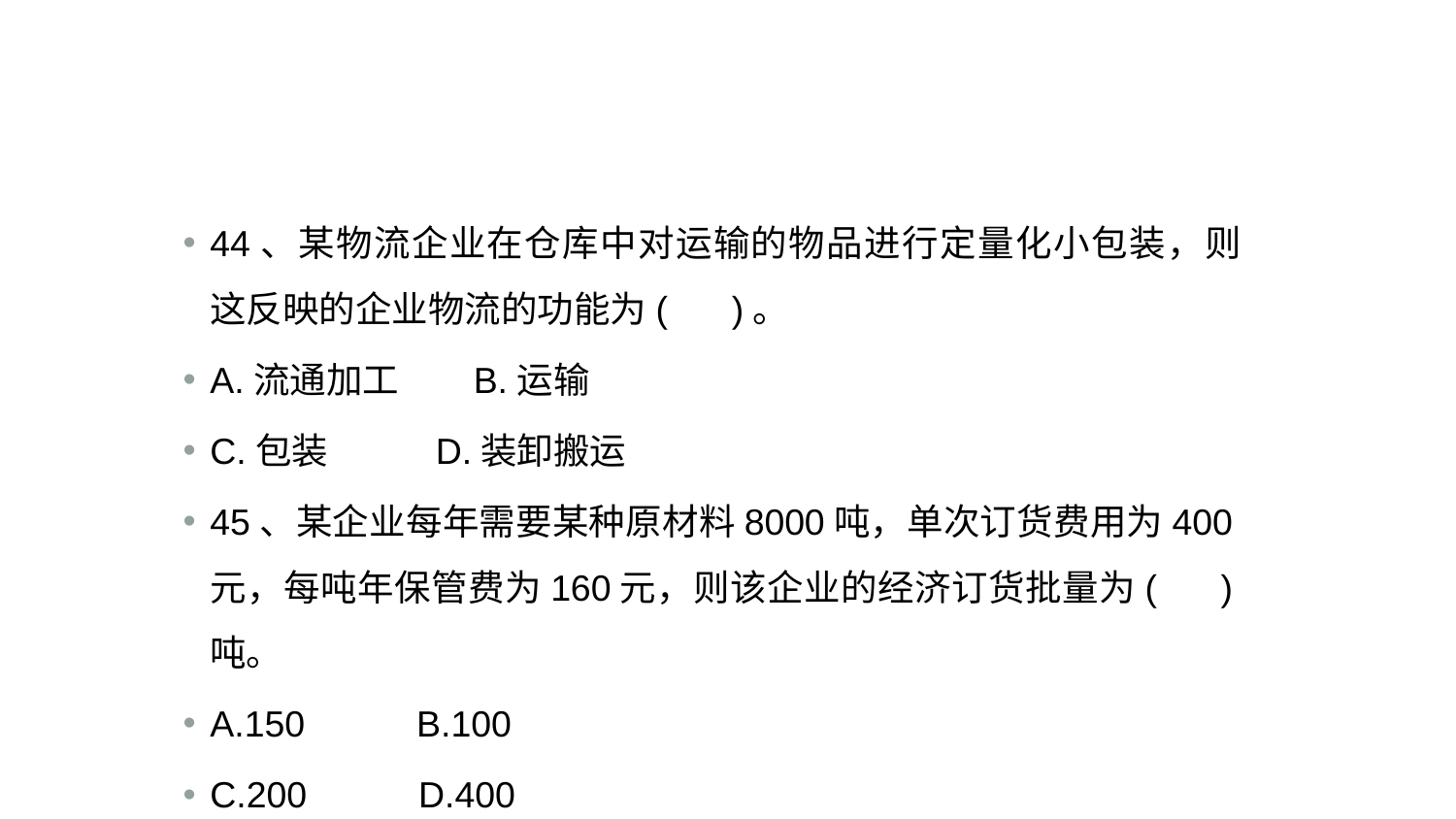

#
44、某物流企业在仓库中对运输的物品进行定量化小包装，则这反映的企业物流的功能为( 　)。
A.流通加工        B.运输
C.包装            D.装卸搬运
45、某企业每年需要某种原材料8000吨，单次订货费用为400元，每吨年保管费为160元，则该企业的经济订货批量为(　 )吨。
A.150           B.100
C.200           D.400